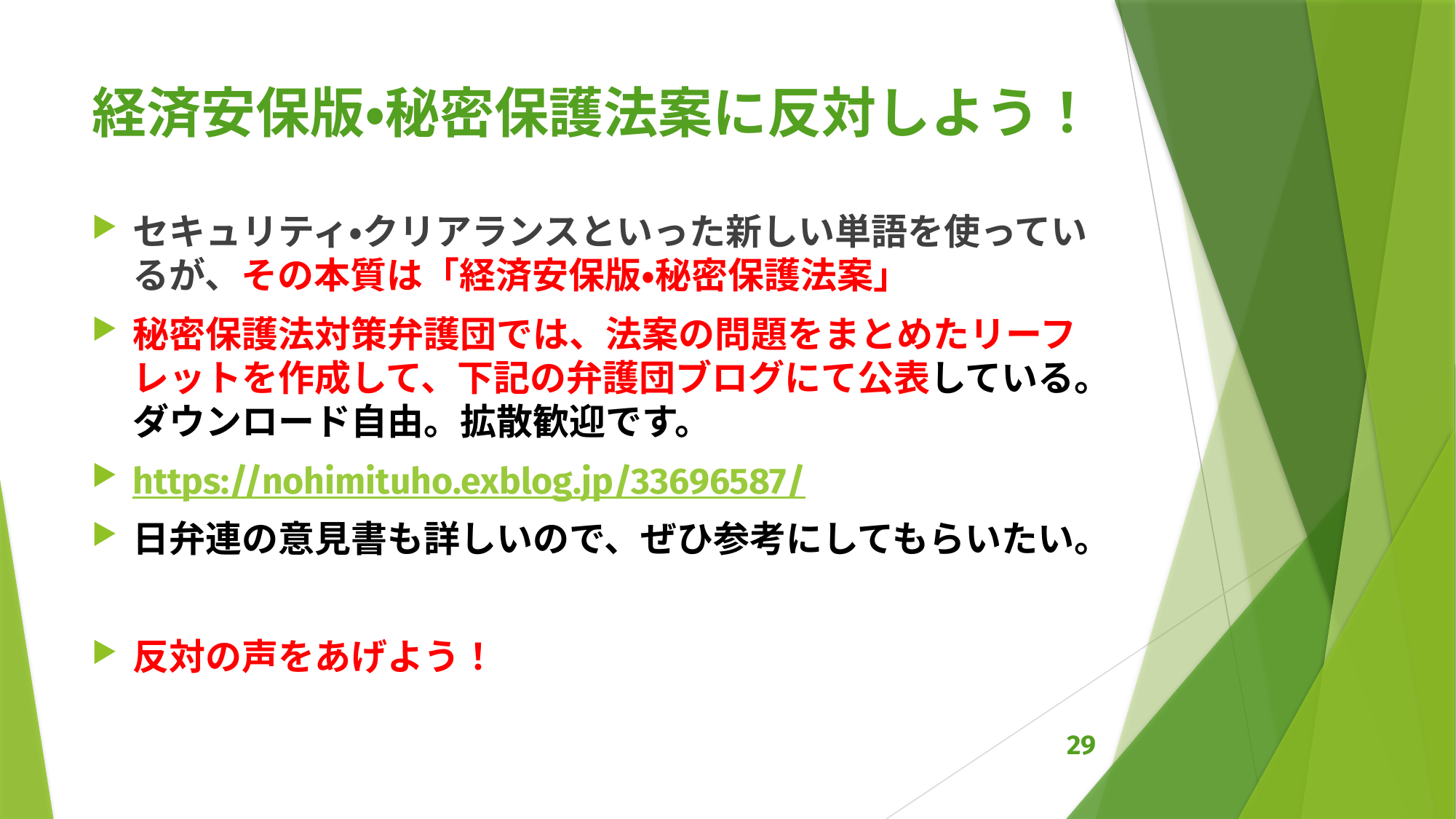

# 経済安保版・秘密保護法案に反対しよう！
セキュリティ・クリアランスといった新しい単語を使っているが、その本質は「経済安保版・秘密保護法案」
秘密保護法対策弁護団では、法案の問題をまとめたリーフレットを作成して、下記の弁護団ブログにて公表している。ダウンロード自由。拡散歓迎です。
https://nohimituho.exblog.jp/33696587/
日弁連の意見書も詳しいので、ぜひ参考にしてもらいたい。

反対の声をあげよう！
29